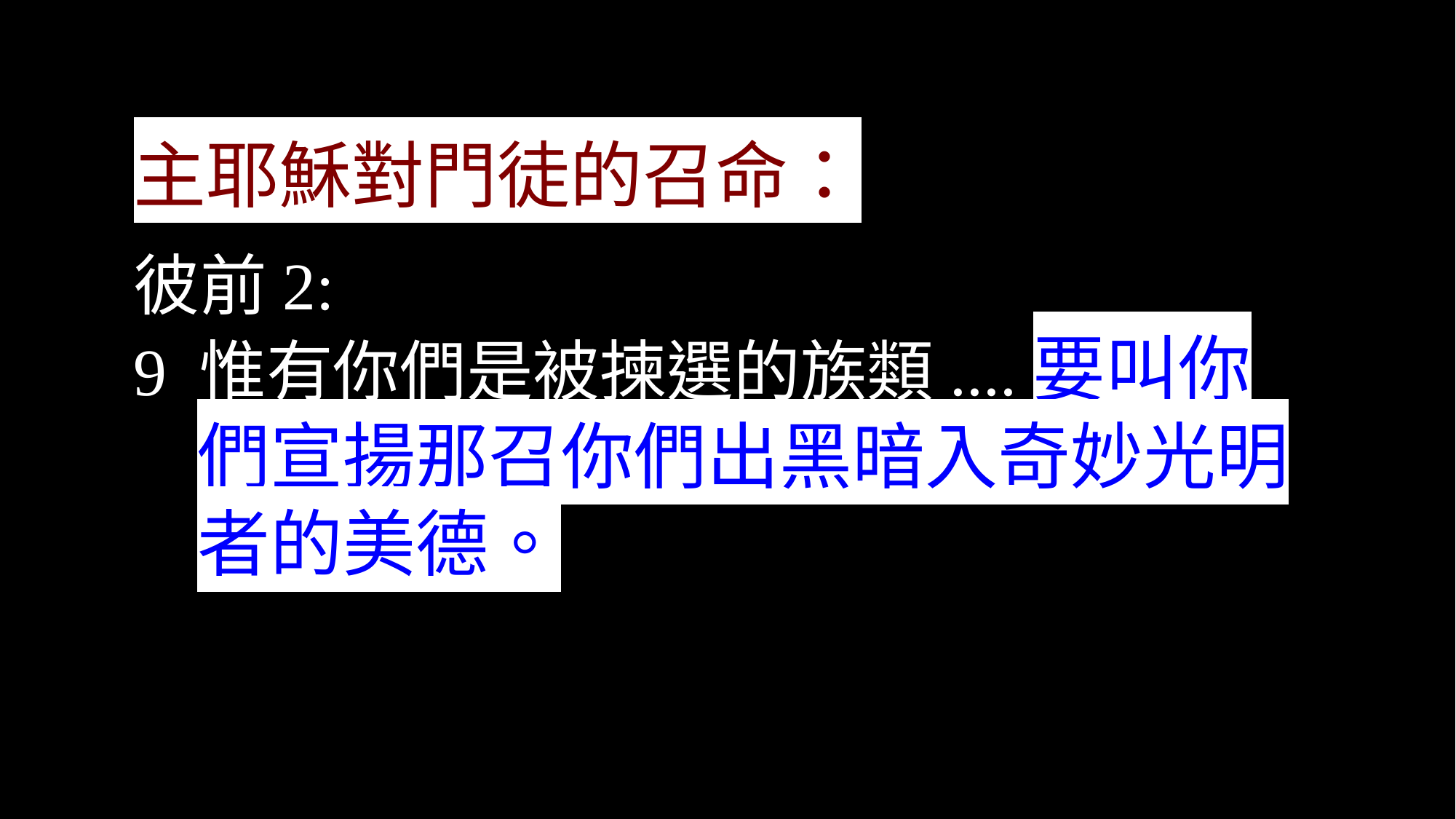

主耶穌對門徒的召命：
彼前2:
9 惟有你們是被揀選的族類....要叫你們宣揚那召你們出黑暗入奇妙光明者的美德。